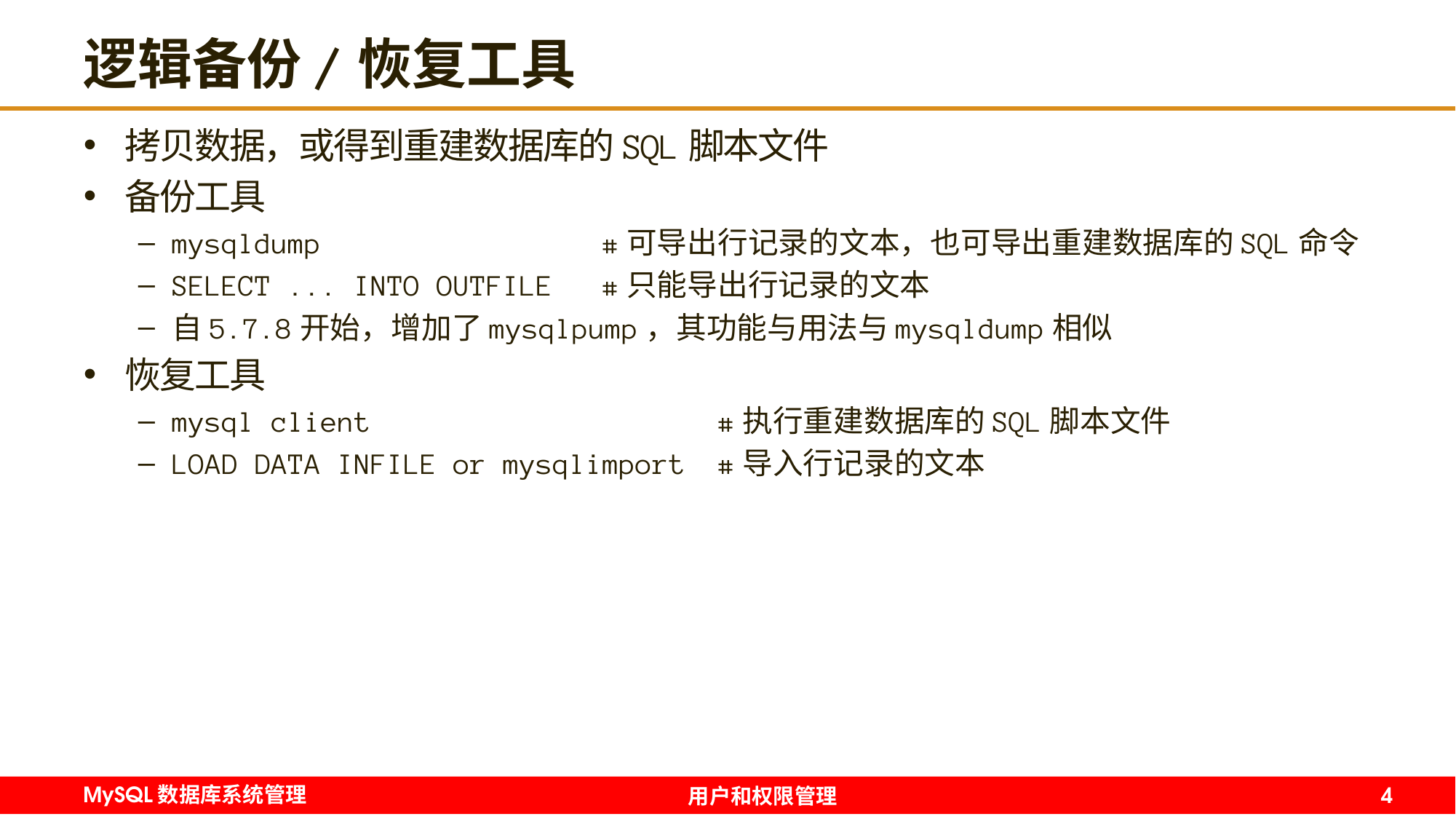

# 逻辑备份/恢复工具
拷贝数据，或得到重建数据库的SQL脚本文件
备份工具
mysqldump                 #可导出行记录的文本，也可导出重建数据库的SQL命令
SELECT ... INTO OUTFILE   #只能导出行记录的文本
自5.7.8开始，增加了mysqlpump，其功能与用法与mysqldump相似
恢复工具
mysql client                     #执行重建数据库的SQL脚本文件
LOAD DATA INFILE or mysqlimport  #导入行记录的文本